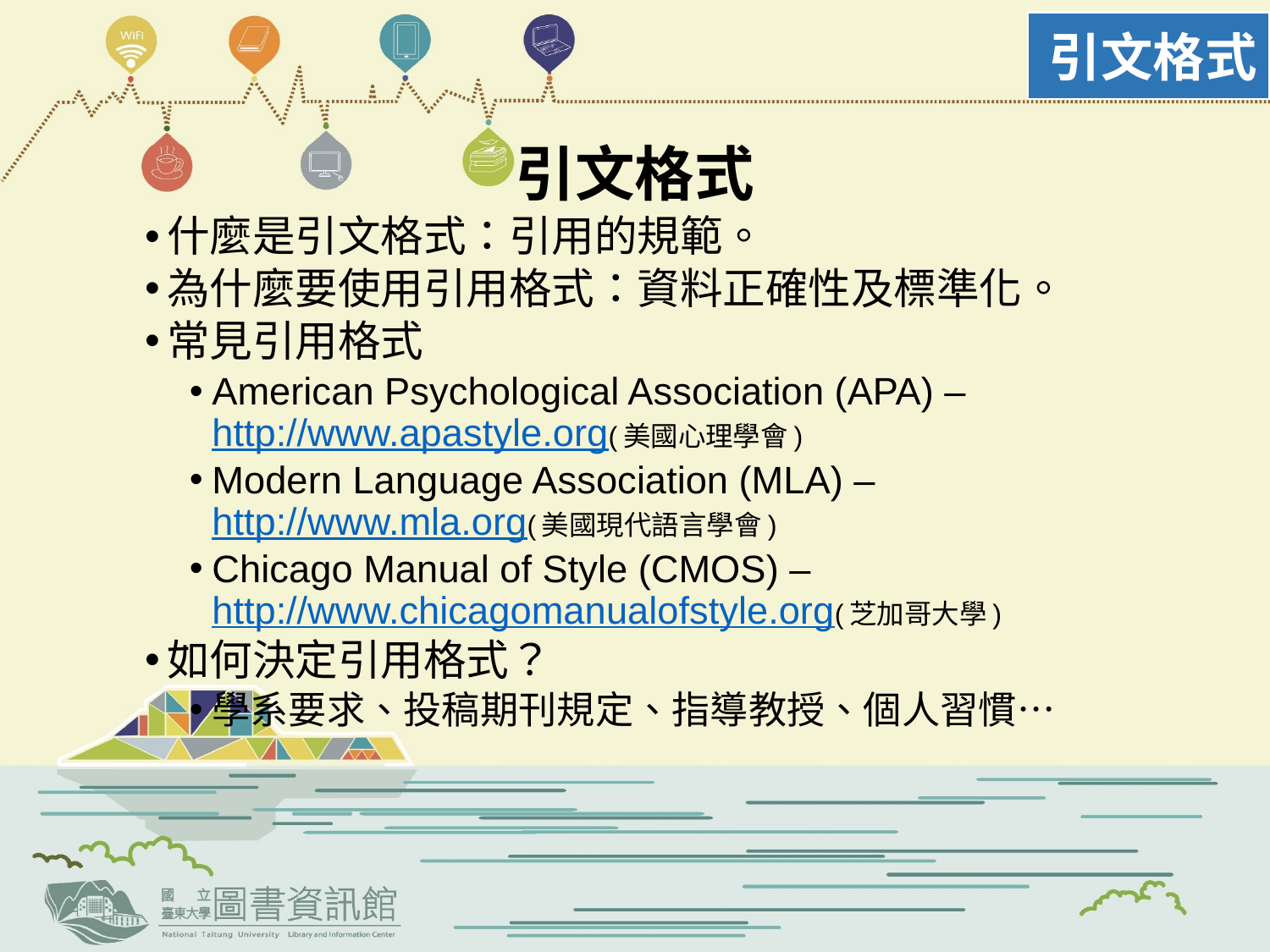

引文格式
引文格式
什麼是引文格式：引用的規範。
為什麼要使用引用格式：資料正確性及標準化。
常見引用格式
American Psychological Association (APA) – http://www.apastyle.org(美國心理學會)
Modern Language Association (MLA) – http://www.mla.org(美國現代語言學會)
Chicago Manual of Style (CMOS) – http://www.chicagomanualofstyle.org(芝加哥大學)
如何決定引用格式？
學系要求、投稿期刊規定、指導教授、個人習慣…